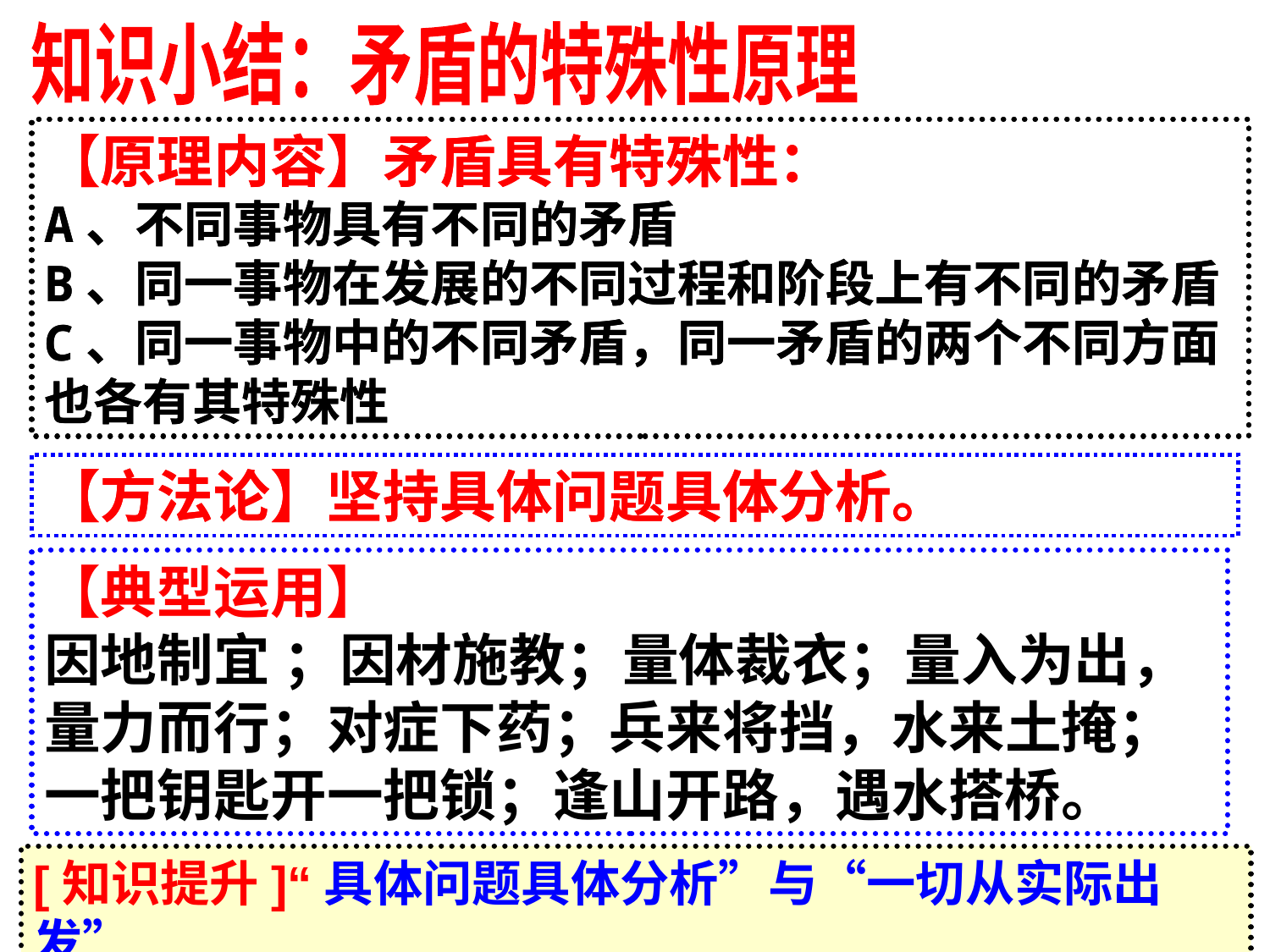

知识小结：矛盾的特殊性原理
【原理内容】矛盾具有特殊性：
A、不同事物具有不同的矛盾
B、同一事物在发展的不同过程和阶段上有不同的矛盾
C、同一事物中的不同矛盾，同一矛盾的两个不同方面也各有其特殊性
【原理内容】矛盾具有特殊性：
A、不同事物具有不同的矛盾
B、同一事物在发展的不同过程和阶段上有不同的矛盾
C、同一事物中的不同矛盾，同一矛盾的两个不同方面也各有其特殊性
【方法论】坚持具体问题具体分析。
【方法论】坚持具体问题具体分析。
【典型运用】
因地制宜 ；因材施教；量体裁衣；量入为出，量力而行；对症下药；兵来将挡，水来土掩；一把钥匙开一把锁；逢山开路，遇水搭桥。
[知识提升]“具体问题具体分析”与“一切从实际出发”